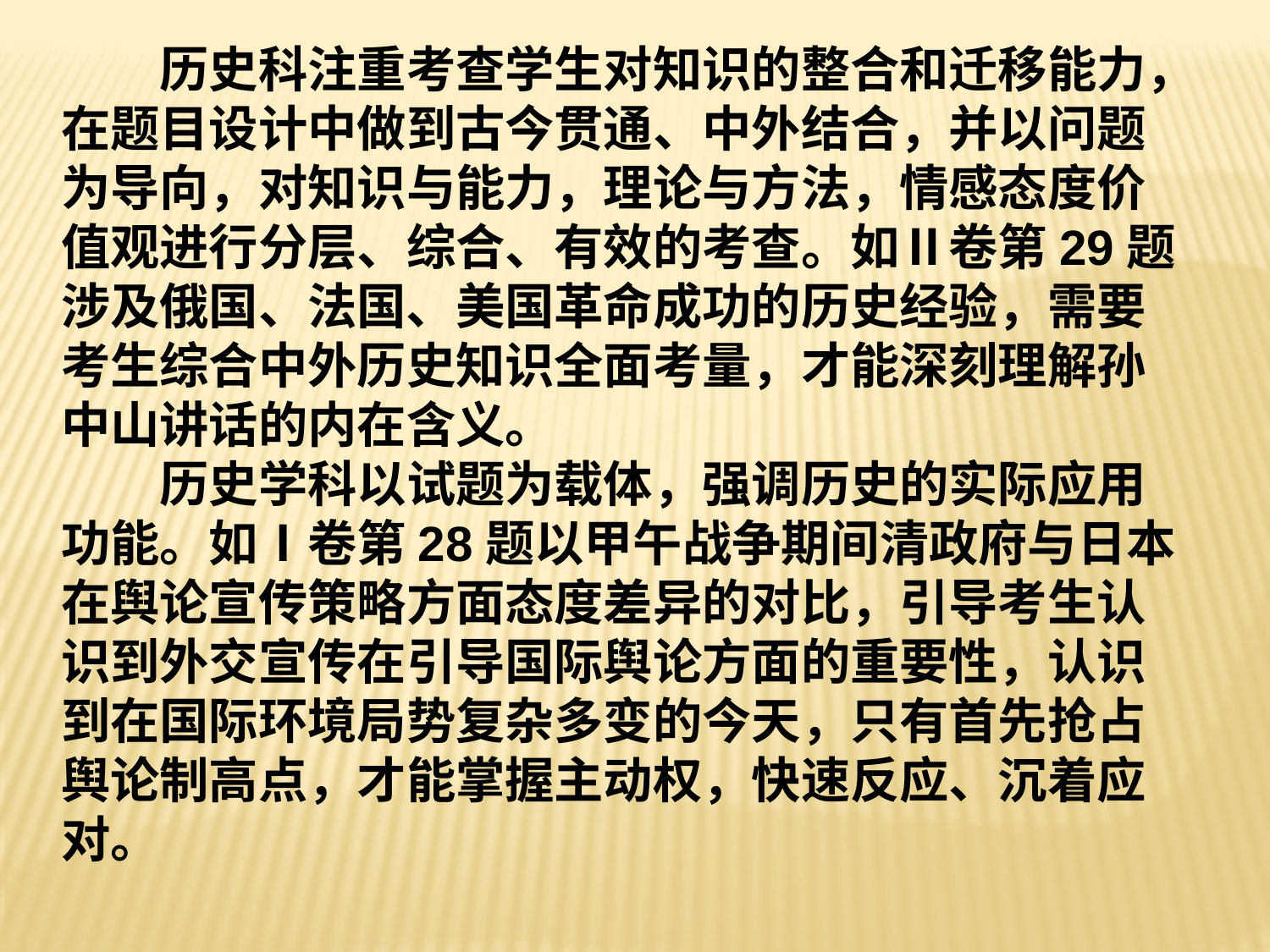

历史科注重考查学生对知识的整合和迁移能力，在题目设计中做到古今贯通、中外结合，并以问题为导向，对知识与能力，理论与方法，情感态度价值观进行分层、综合、有效的考查。如Ⅱ卷第29题涉及俄国、法国、美国革命成功的历史经验，需要考生综合中外历史知识全面考量，才能深刻理解孙中山讲话的内在含义。
　　历史学科以试题为载体，强调历史的实际应用功能。如Ⅰ卷第28题以甲午战争期间清政府与日本在舆论宣传策略方面态度差异的对比，引导考生认识到外交宣传在引导国际舆论方面的重要性，认识到在国际环境局势复杂多变的今天，只有首先抢占舆论制高点，才能掌握主动权，快速反应、沉着应对。